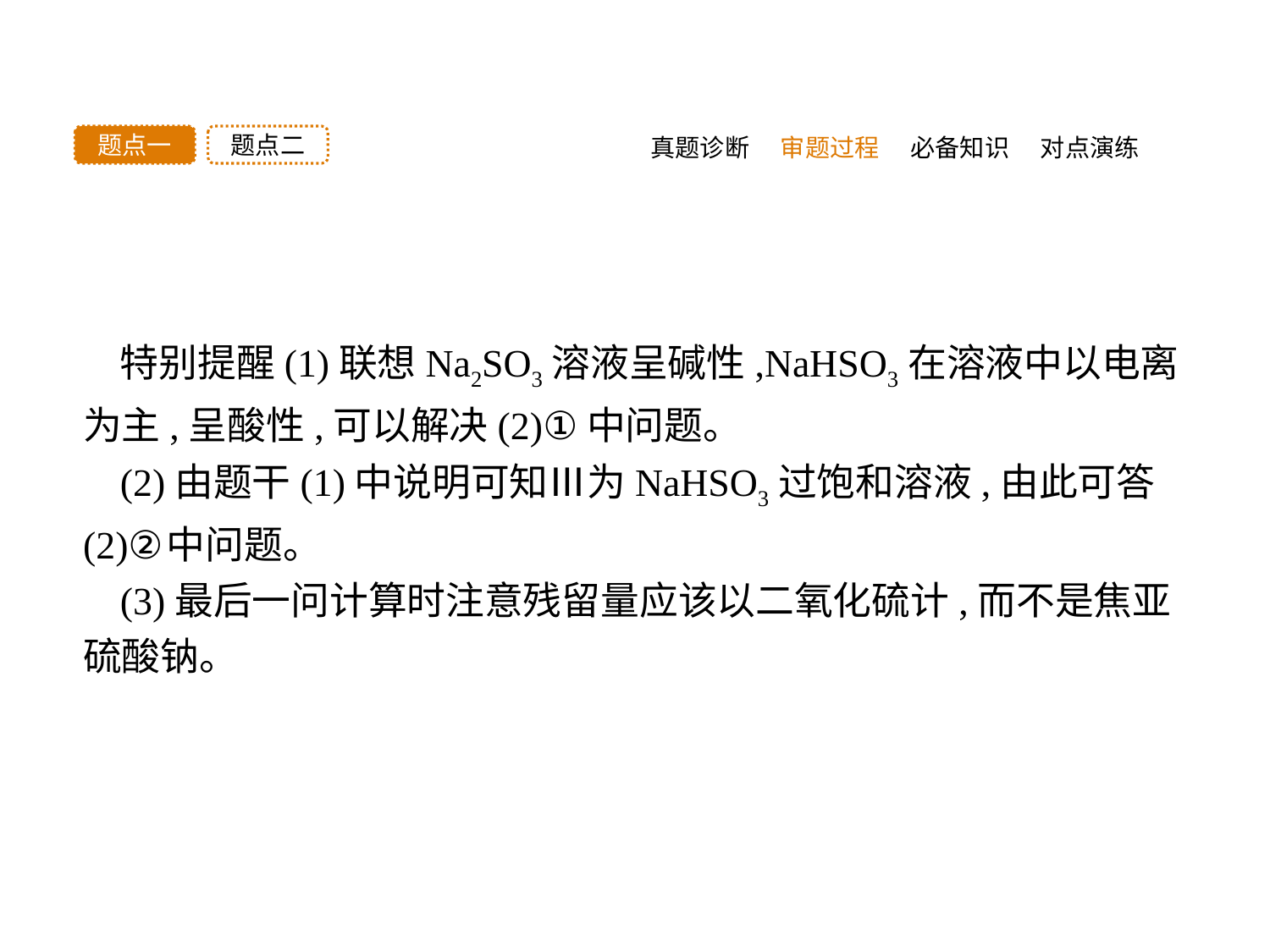

真题诊断
题点二
题点一
审题过程
必备知识
对点演练
特别提醒(1)联想Na2SO3溶液呈碱性,NaHSO3在溶液中以电离为主,呈酸性,可以解决(2)①中问题。
(2)由题干(1)中说明可知Ⅲ为NaHSO3过饱和溶液,由此可答(2)②中问题。
(3)最后一问计算时注意残留量应该以二氧化硫计,而不是焦亚硫酸钠。